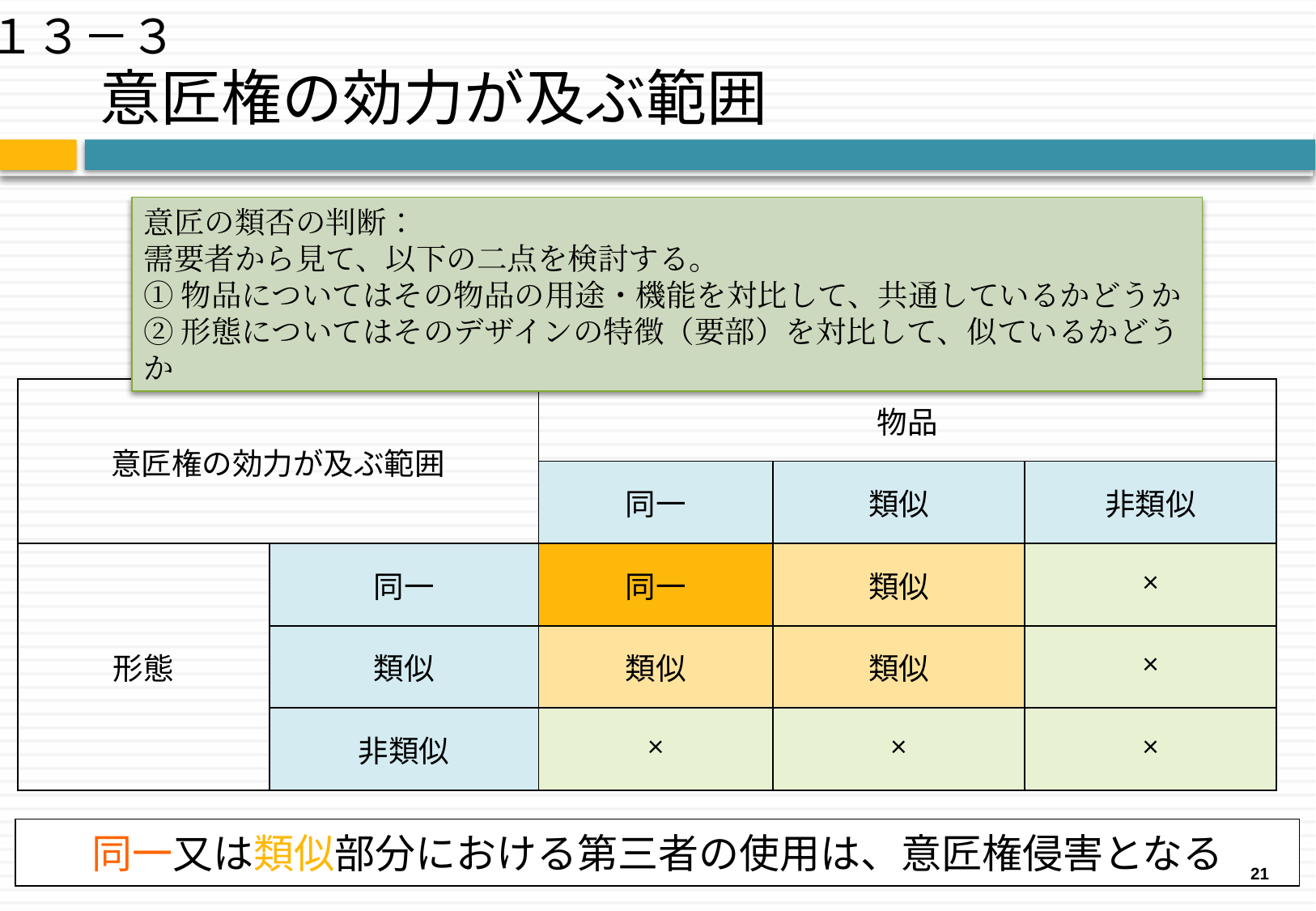

１３－３
# 意匠権の効力が及ぶ範囲
意匠の類否の判断：
需要者から見て、以下の二点を検討する。
①物品についてはその物品の用途・機能を対比して、共通しているかどうか
②形態についてはそのデザインの特徴（要部）を対比して、似ているかどうか
| 意匠権の効力が及ぶ範囲 |  | 物品 |  |  |
| --- | --- | --- | --- | --- |
|  |  | 同一 | 類似 | 非類似 |
| 形態 | 同一 | 同一 | 類似 | × |
|  | 類似 | 類似 | 類似 | × |
|  | 非類似 | × | × | × |
同一又は類似部分における第三者の使用は、意匠権侵害となる
21